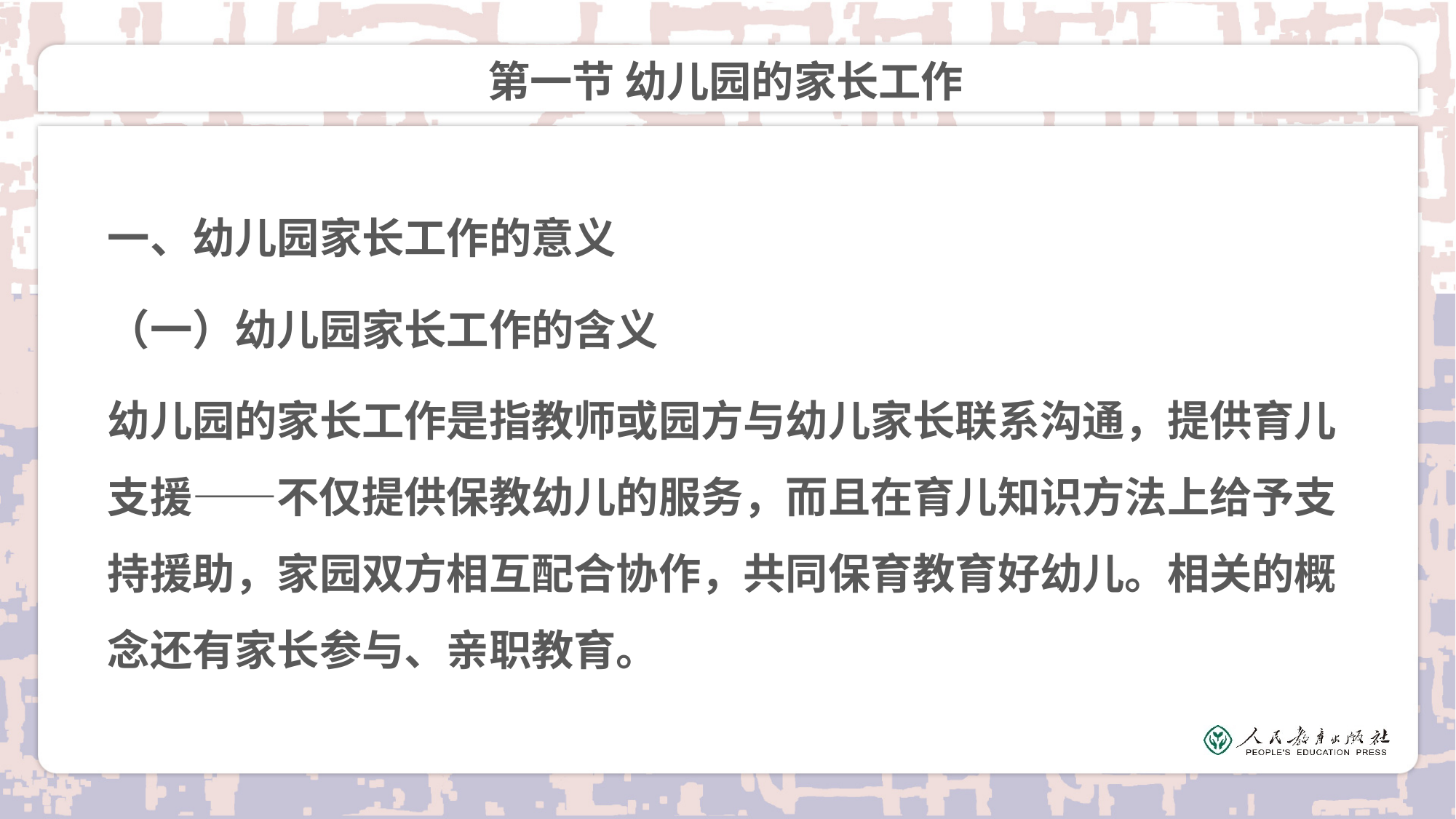

# 第一节 幼儿园的家长工作
一、幼儿园家长工作的意义
（一）幼儿园家长工作的含义
幼儿园的家长工作是指教师或园方与幼儿家长联系沟通，提供育儿支援——不仅提供保教幼儿的服务，而且在育儿知识方法上给予支持援助，家园双方相互配合协作，共同保育教育好幼儿。相关的概念还有家长参与、亲职教育。